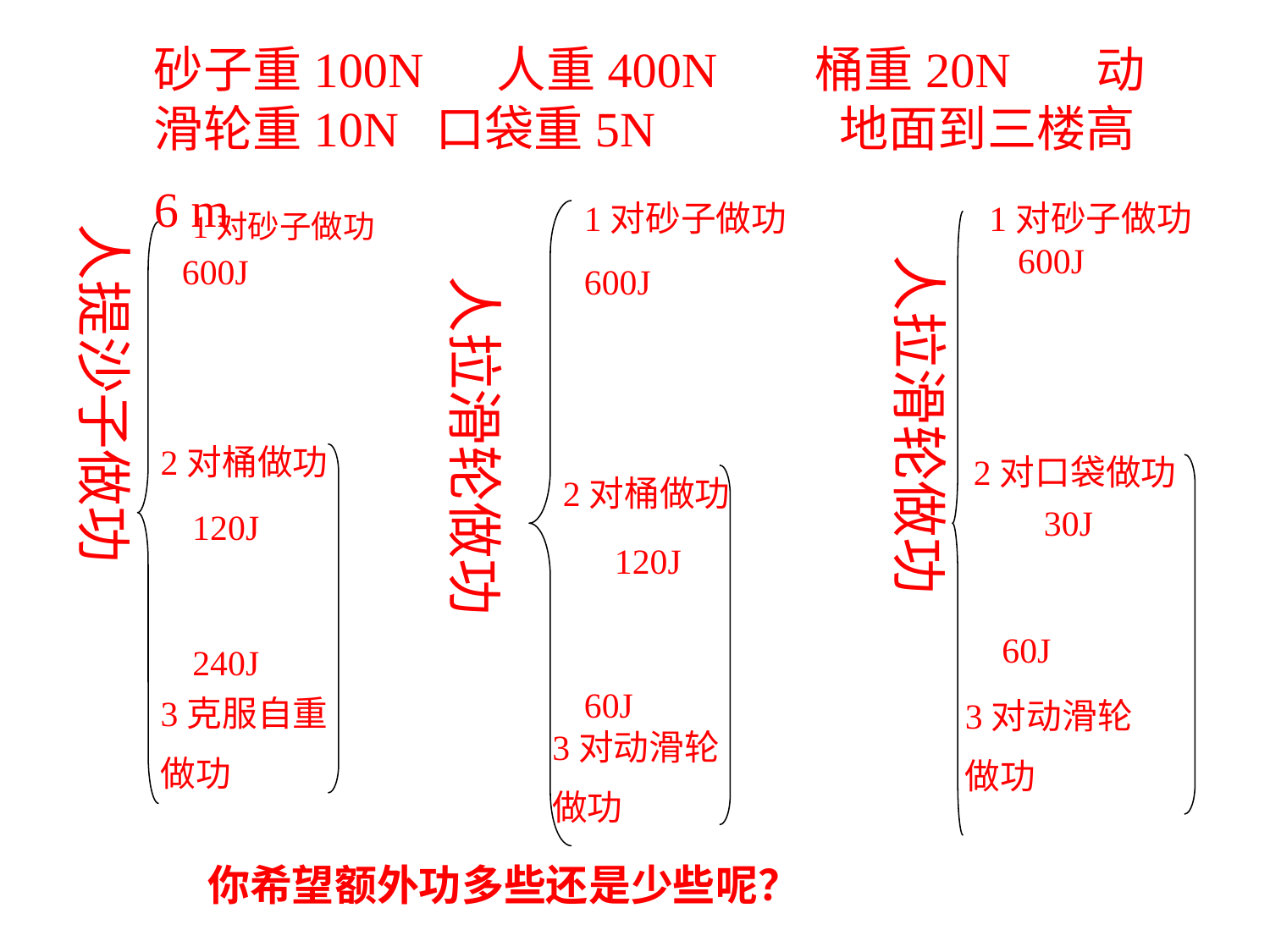

砂子重100N     人重400N       桶重20N      动滑轮重10N  口袋重5N              地面到三楼高6 m
1对砂子做功
1对砂子做功
1对砂子做功

人提沙子做功

600J
600J
人拉滑轮做功
600J
人拉滑轮做功
2对桶做功

2对口袋做功

2对桶做功

30J
120J
120J
60J
240J
60J
3克服自重
做功
3对动滑轮
做功
3对动滑轮
做功
你希望额外功多些还是少些呢？